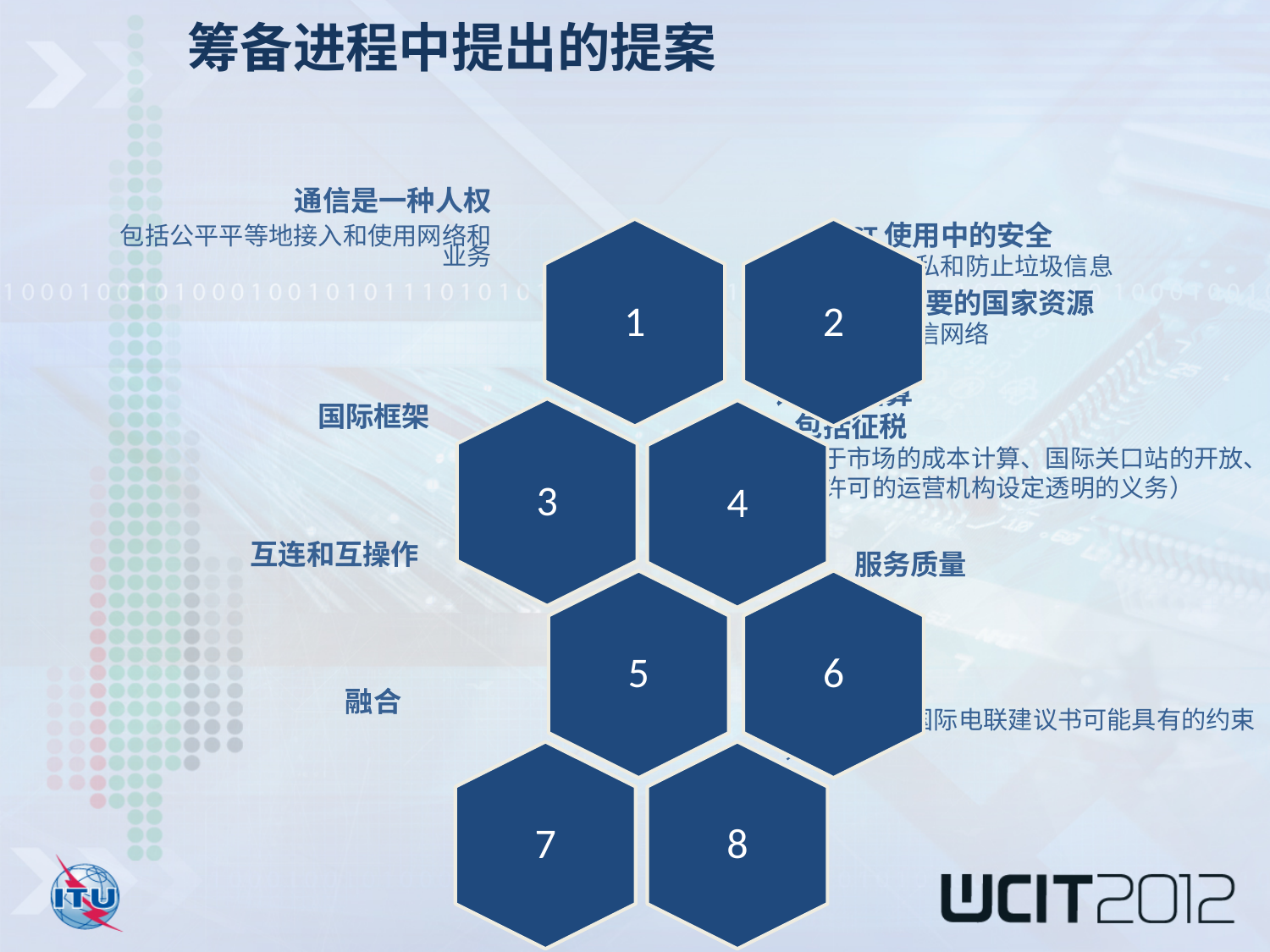

筹备进程中提出的提案
2
1

3
6
5
7
8
4

通信是一种人权
包括公平平等地接入和使用网络和业务
ICT使用中的安全
包括隐私和防止垃圾信息
保护重要的国家资源
包括通信网络
计费和结算
- 包括征税
（基于市场的成本计算、国际关口站的开放、
为经许可的运营机构设定透明的义务）
国际框架
互连和互操作
服务质量
执行措施
（包括某些国际电联建议书可能具有的约束力影响）
融合